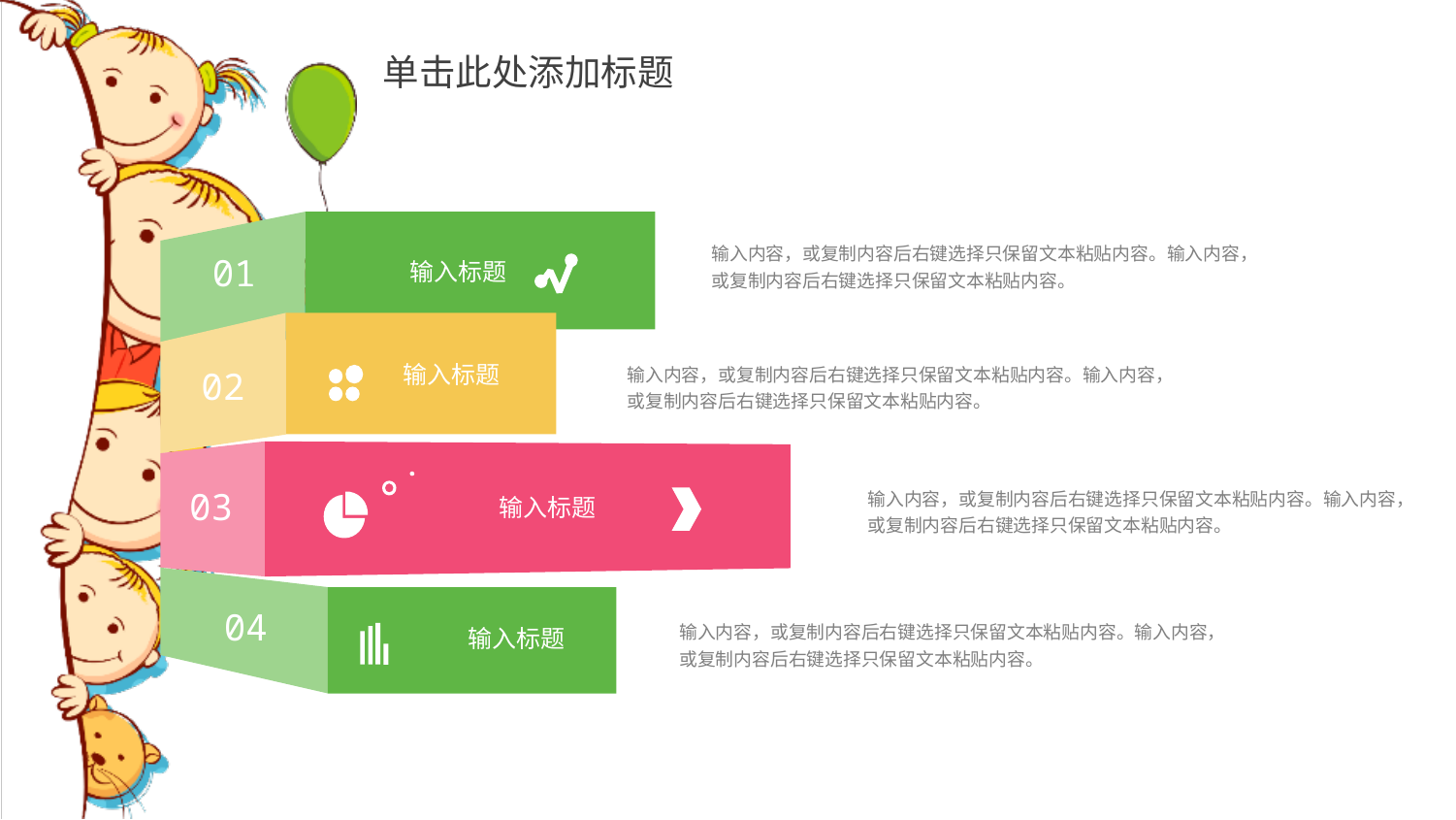

01
输入标题

输入内容，或复制内容后右键选择只保留文本粘贴内容。输入内容，或复制内容后右键选择只保留文本粘贴内容。

输入标题
02

输入内容，或复制内容后右键选择只保留文本粘贴内容。输入内容，或复制内容后右键选择只保留文本粘贴内容。

03

输入标题

输入内容，或复制内容后右键选择只保留文本粘贴内容。输入内容，或复制内容后右键选择只保留文本粘贴内容。

04
输入标题

输入内容，或复制内容后右键选择只保留文本粘贴内容。输入内容，或复制内容后右键选择只保留文本粘贴内容。